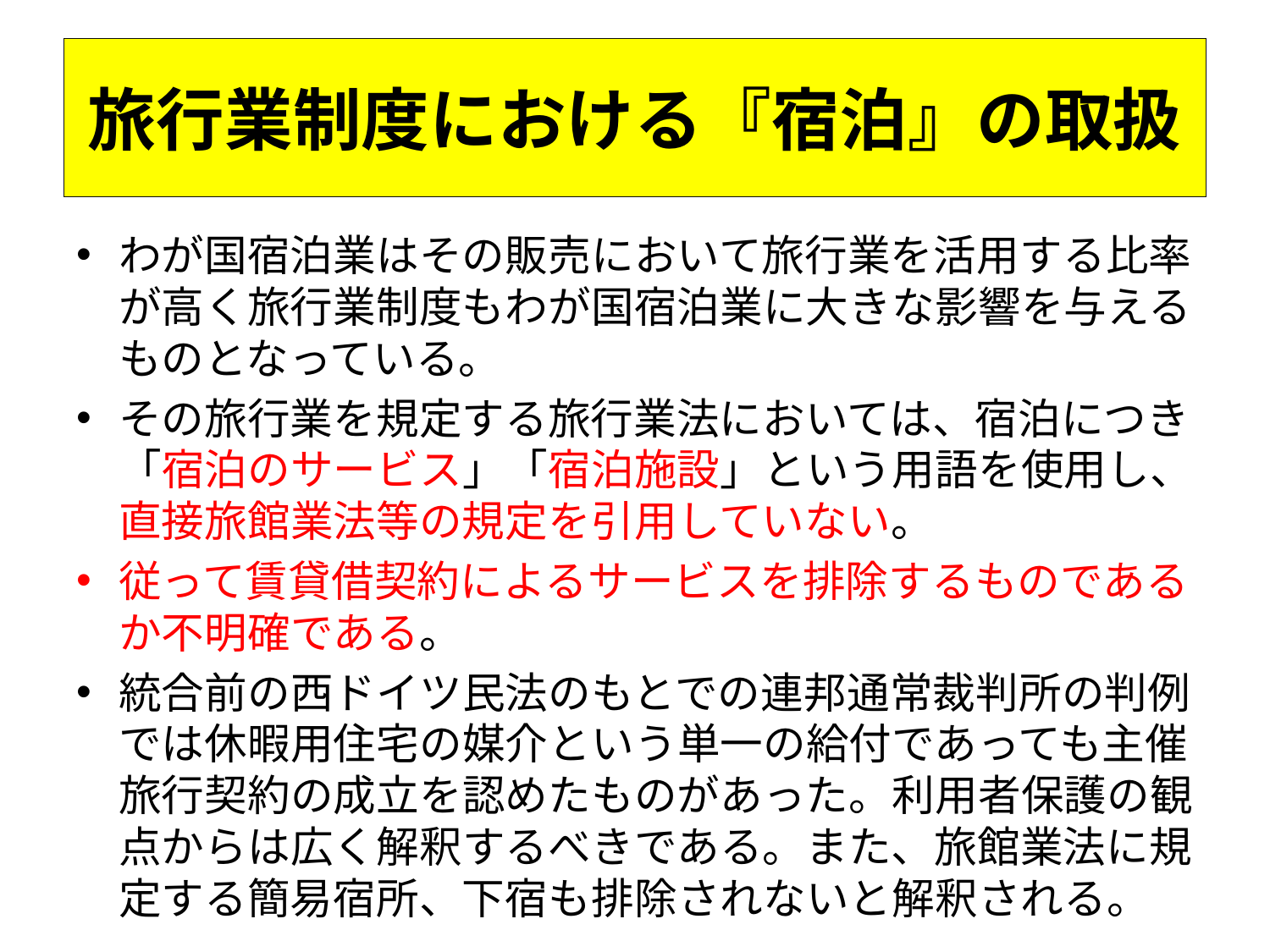

# 旅行業制度における『宿泊』の取扱
わが国宿泊業はその販売において旅行業を活用する比率が高く旅行業制度もわが国宿泊業に大きな影響を与えるものとなっている。
その旅行業を規定する旅行業法においては、宿泊につき「宿泊のサービス」「宿泊施設」という用語を使用し、直接旅館業法等の規定を引用していない。
従って賃貸借契約によるサービスを排除するものであるか不明確である。
統合前の西ドイツ民法のもとでの連邦通常裁判所の判例では休暇用住宅の媒介という単一の給付であっても主催旅行契約の成立を認めたものがあった。利用者保護の観点からは広く解釈するべきである。また、旅館業法に規定する簡易宿所、下宿も排除されないと解釈される。